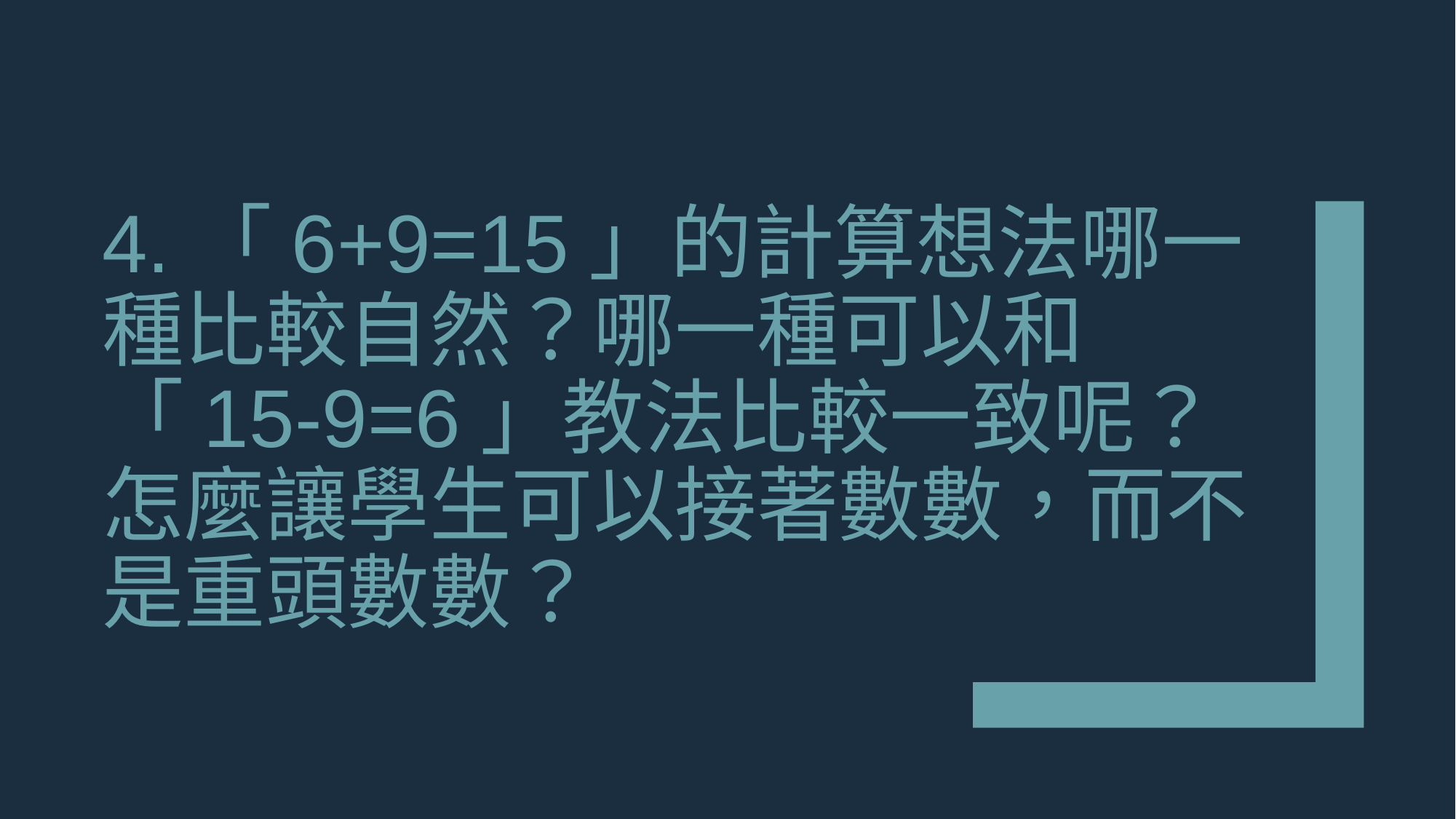

# 4.「6+9=15」的計算想法哪一種比較自然？哪一種可以和「15-9=6」教法比較一致呢？怎麼讓學生可以接著數數，而不是重頭數數？